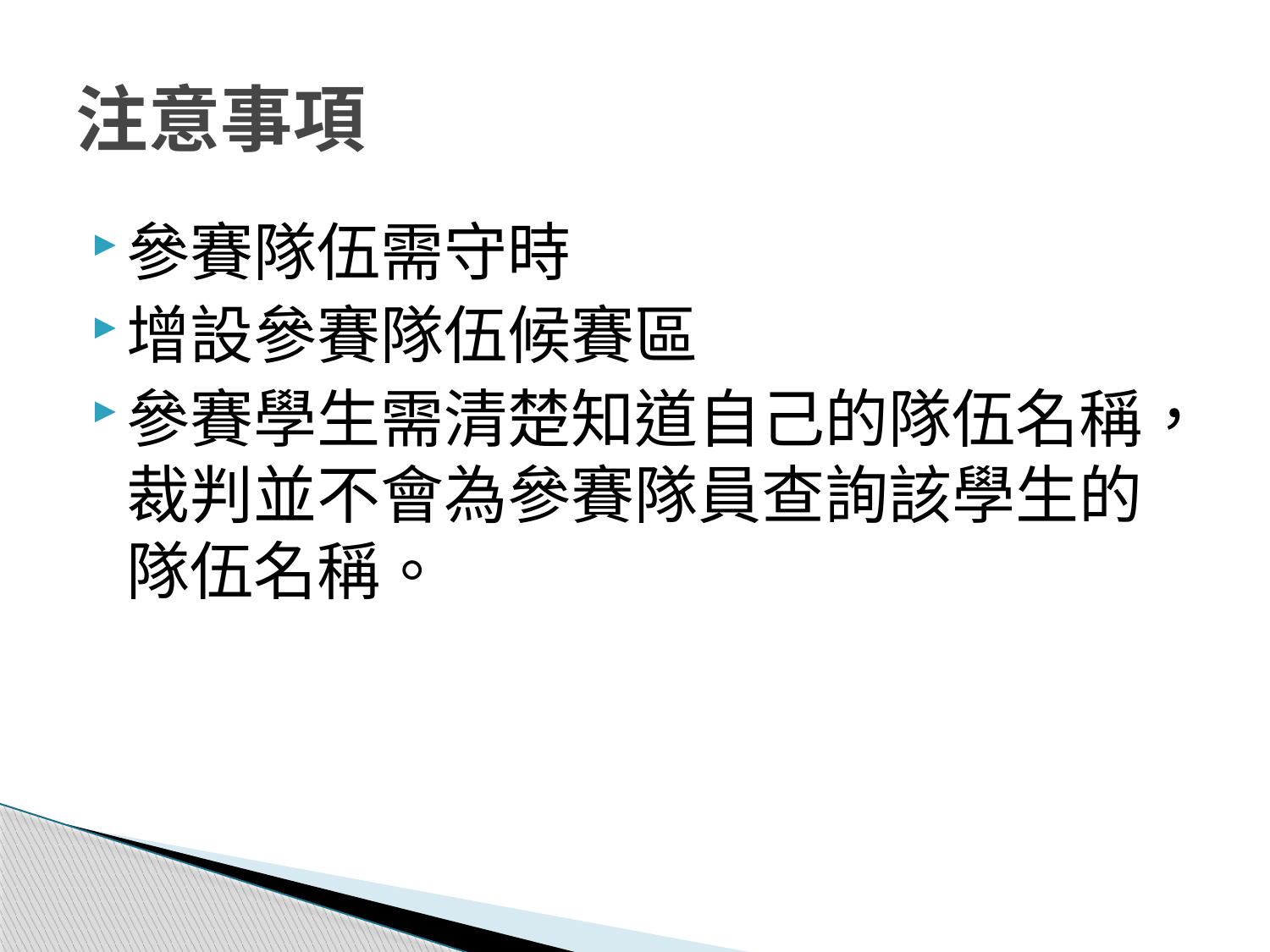

# 注意事項
參賽隊伍需守時
增設參賽隊伍候賽區
參賽學生需清楚知道自己的隊伍名稱，裁判並不會為參賽隊員查詢該學生的隊伍名稱。